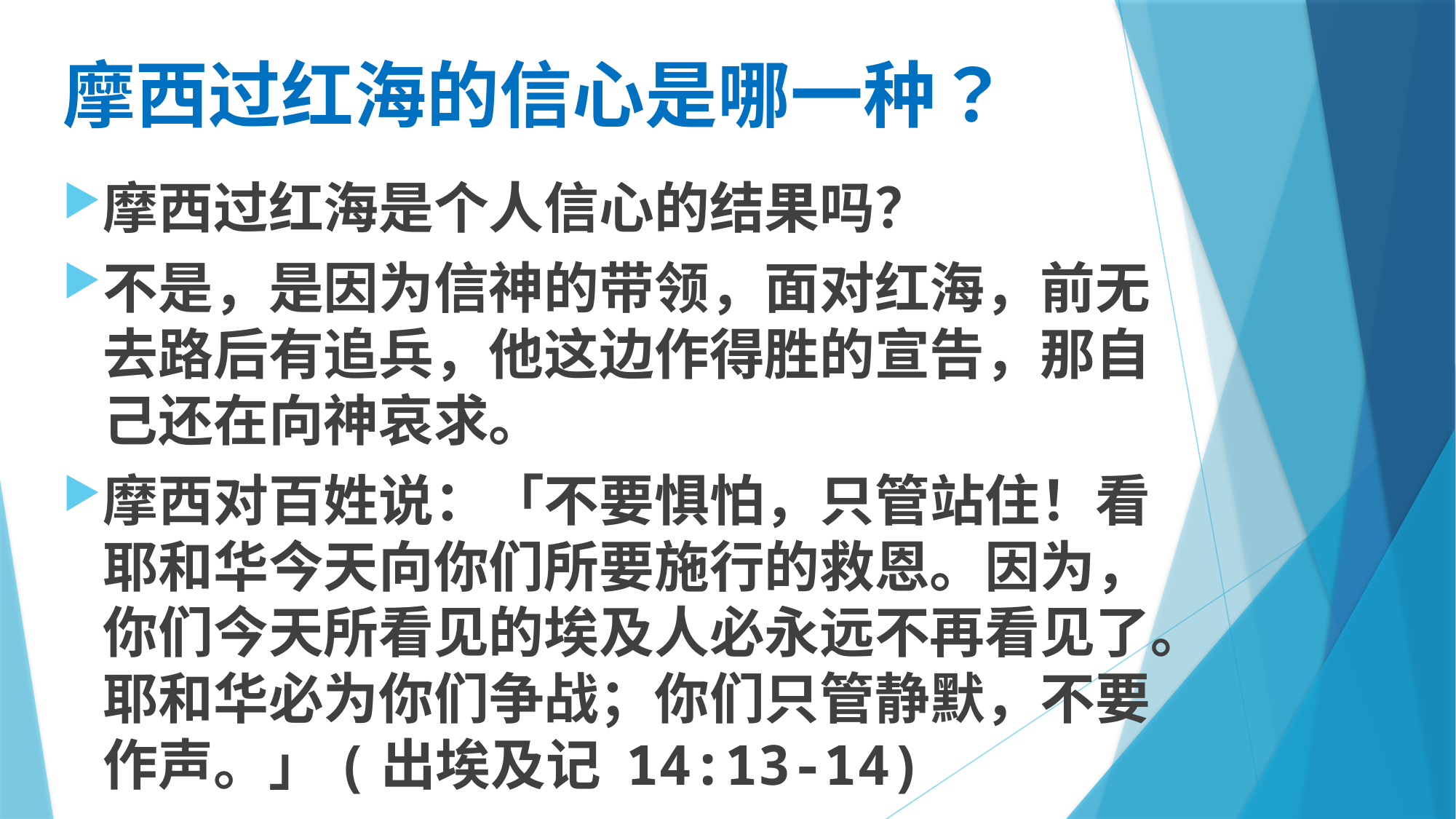

# 摩西过红海的信心是哪一种？
摩西过红海是个人信心的结果吗？
不是，是因为信神的带领，面对红海，前无去路后有追兵，他这边作得胜的宣告，那自己还在向神哀求。
摩西对百姓说：「不要惧怕，只管站住！看耶和华今天向你们所要施行的救恩。因为，你们今天所看见的埃及人必永远不再看见了｡ 耶和华必为你们争战；你们只管静默，不要作声。」(出埃及记 14:13-14)